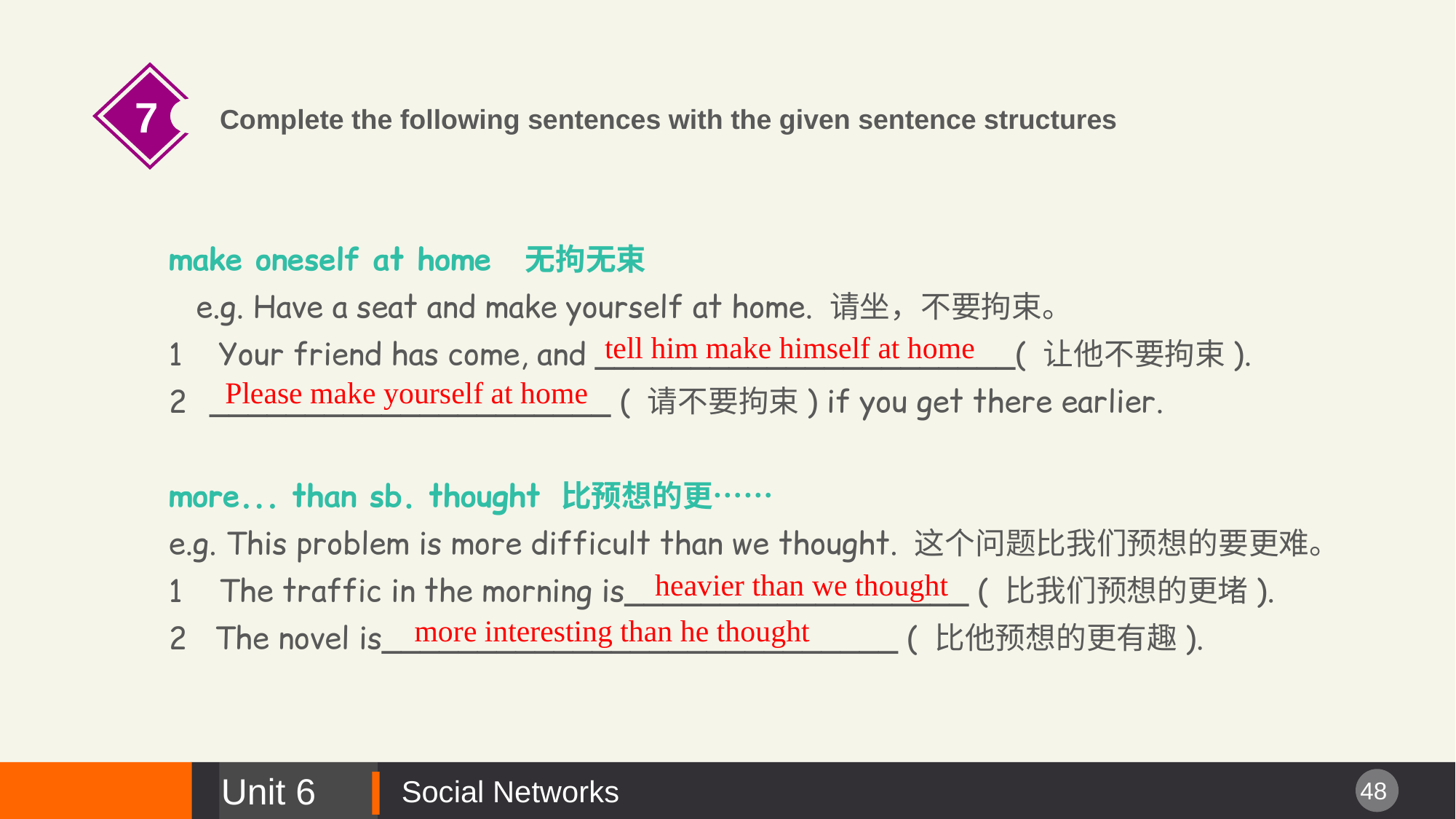

7
Complete the following sentences with the given sentence structures
make oneself at home  无拘无束
   e.g. Have a seat and make yourself at home. 请坐，不要拘束。
1    Your friend has come, and ______________________( 让他不要拘束).
_____________________ ( 请不要拘束) if you get there earlier.

more... than sb. thought 比预想的更……
e.g. This problem is more difficult than we thought. 这个问题比我们预想的要更难。
1    The traffic in the morning is__________________ ( 比我们预想的更堵).
2   The novel is___________________________ ( 比他预想的更有趣).
tell him make himself at home
Please make yourself at home
heavier than we thought
 more interesting than he thought